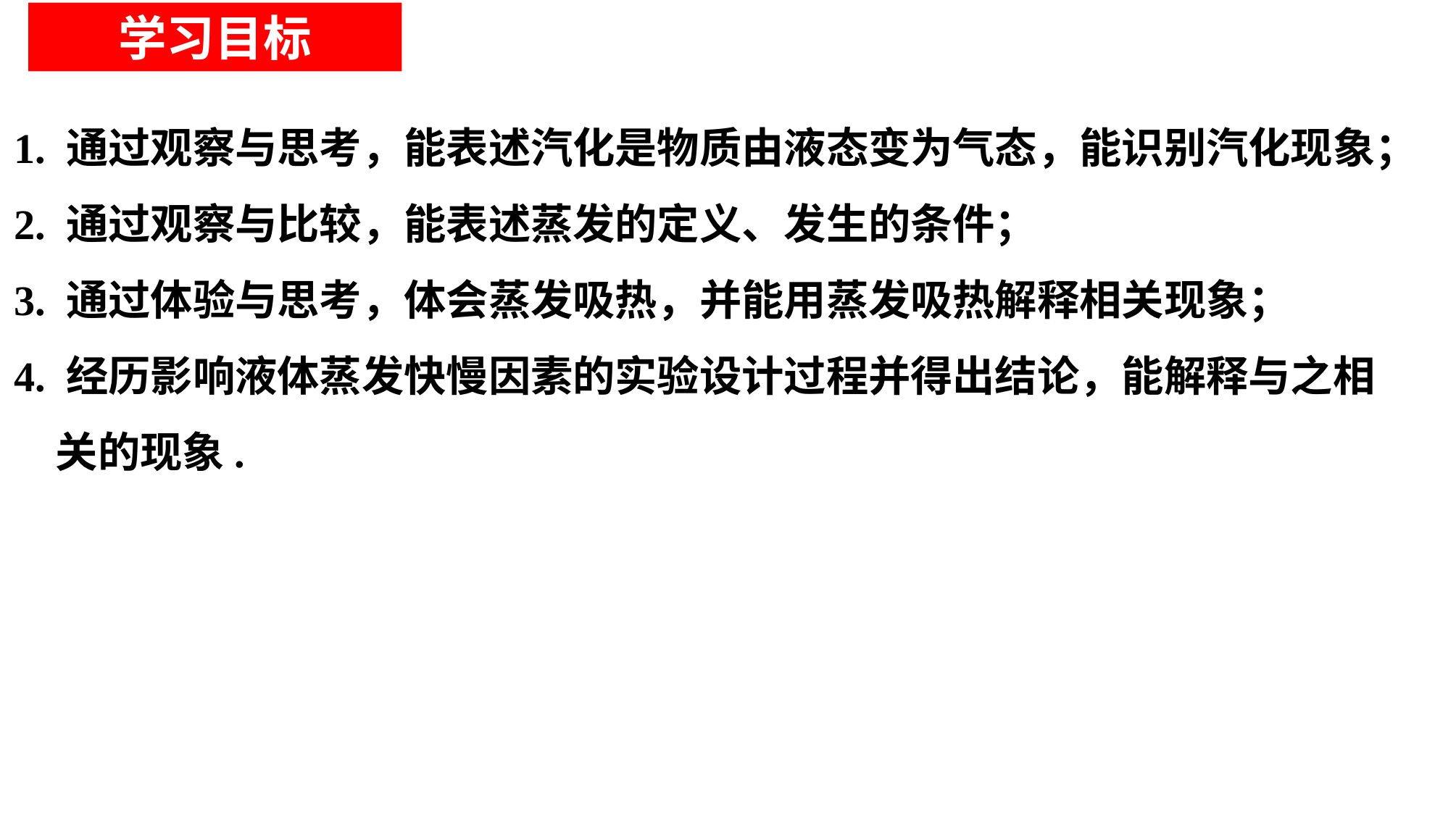

学习目标
1. 通过观察与思考，能表述汽化是物质由液态变为气态，能识别汽化现象；
2. 通过观察与比较，能表述蒸发的定义、发生的条件；
3. 通过体验与思考，体会蒸发吸热，并能用蒸发吸热解释相关现象；
4. 经历影响液体蒸发快慢因素的实验设计过程并得出结论，能解释与之相关的现象.